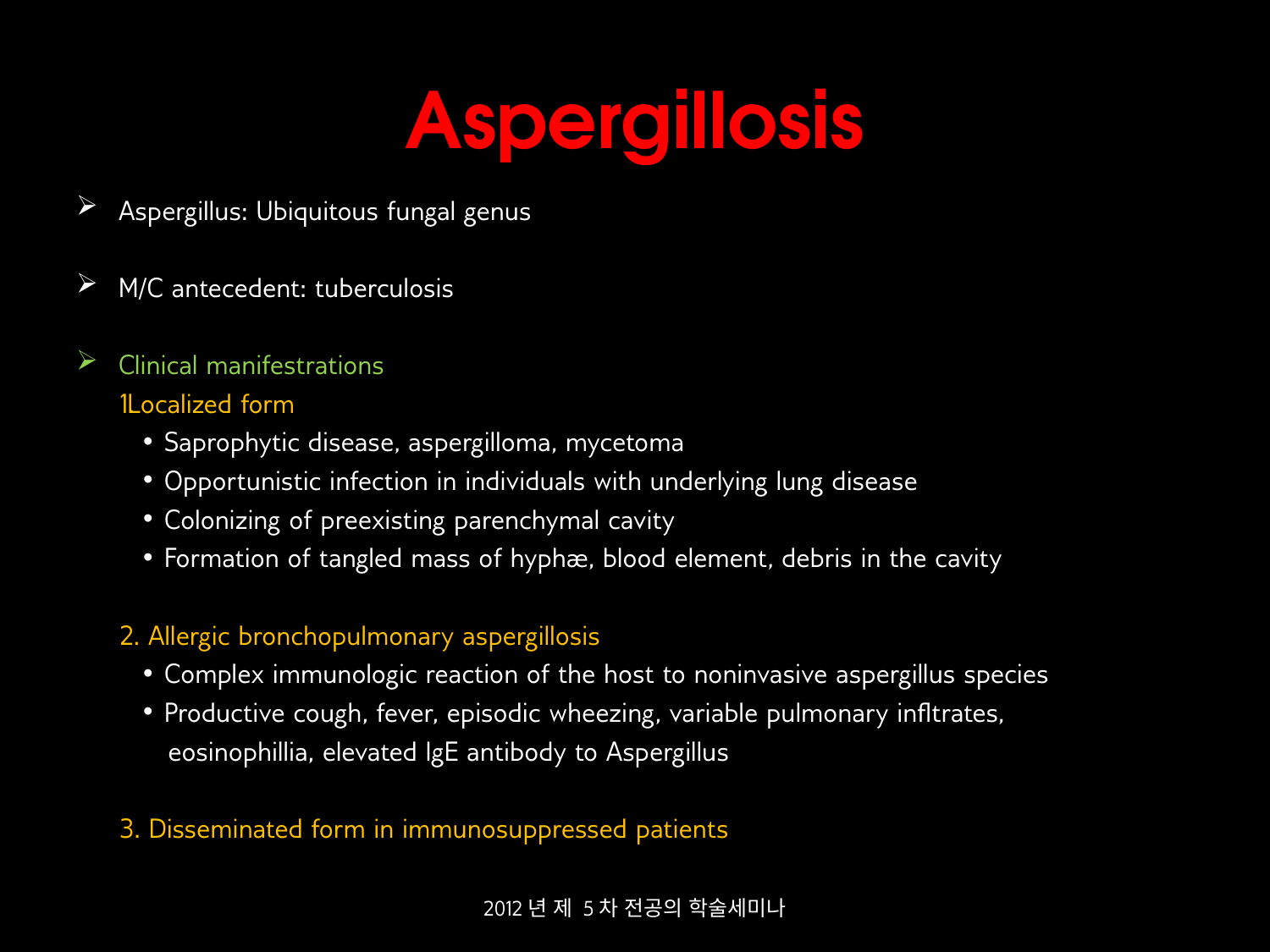

# Aspergillosis
Aspergillus: Ubiquitous fungal genus

M/C antecedent: tuberculosis

Clinical manifestrations
Localized form
  Saprophytic disease, aspergilloma, mycetoma
  Opportunistic infection in individuals with underlying lung disease
  Colonizing of preexisting parenchymal cavity
  Formation of tangled mass of hyphae, blood element, debris in the cavity

2. Allergic bronchopulmonary aspergillosis
  Complex immunologic reaction of the host to noninvasive aspergillus species
  Productive cough, fever, episodic wheezing, variable pulmonary infltrates,
   eosinophillia, elevated IgE antibody to Aspergillus

3. Disseminated form in immunosuppressed patients
2012년 제 5차 전공의 학술세미나